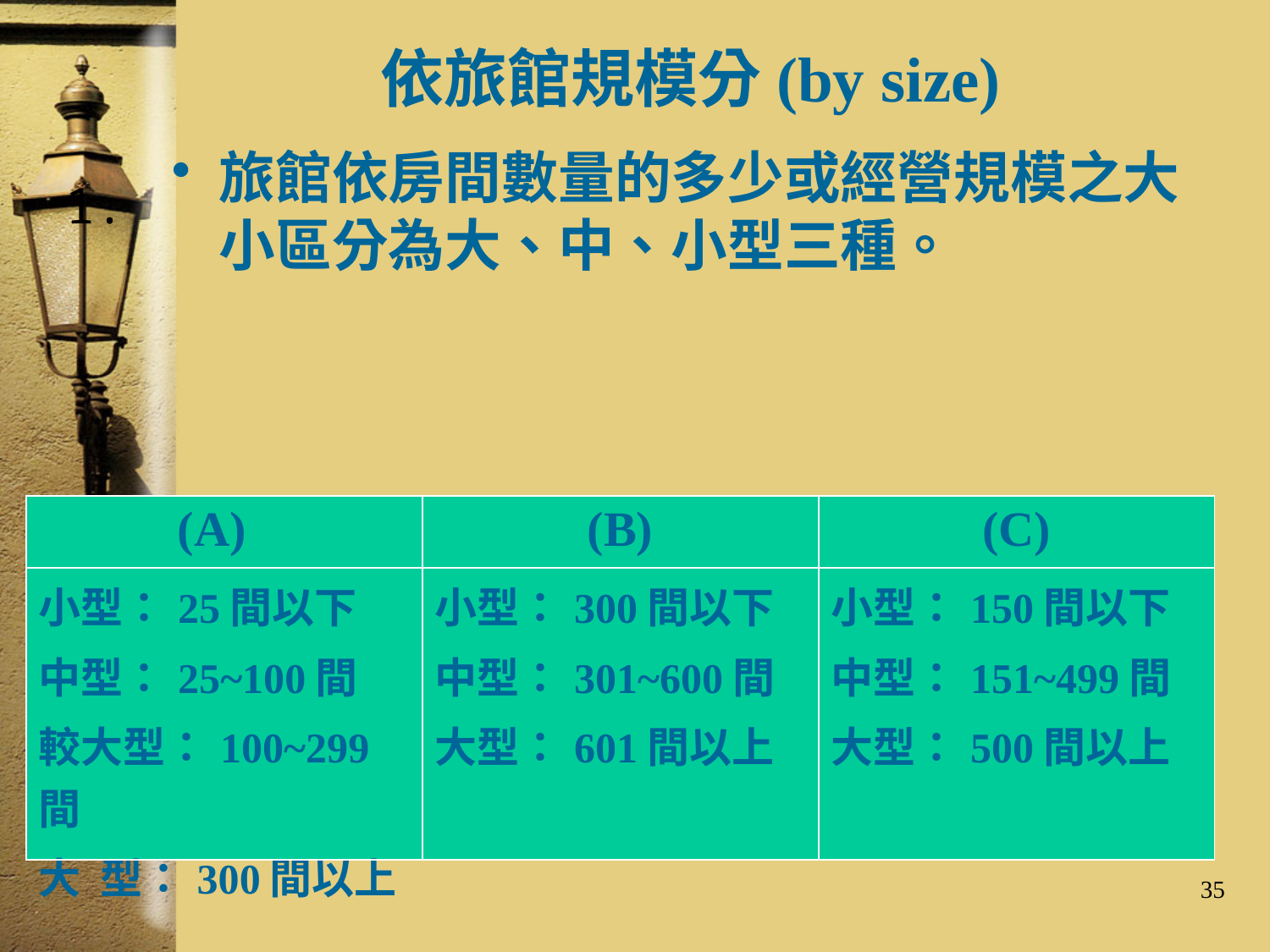

# 依旅館規模分(by size)

旅館依房間數量的多少或經營規模之大小區分為大、中、小型三種。

1.
| (A) | (B) | (C) |
| --- | --- | --- |
| 小型：25間以下 中型：25~100間 較大型：100~299間 大 型：300間以上 | 小型：300間以下 中型：301~600間 大型：601間以上 | 小型：150間以下 中型：151~499間 大型：500間以上 |
35